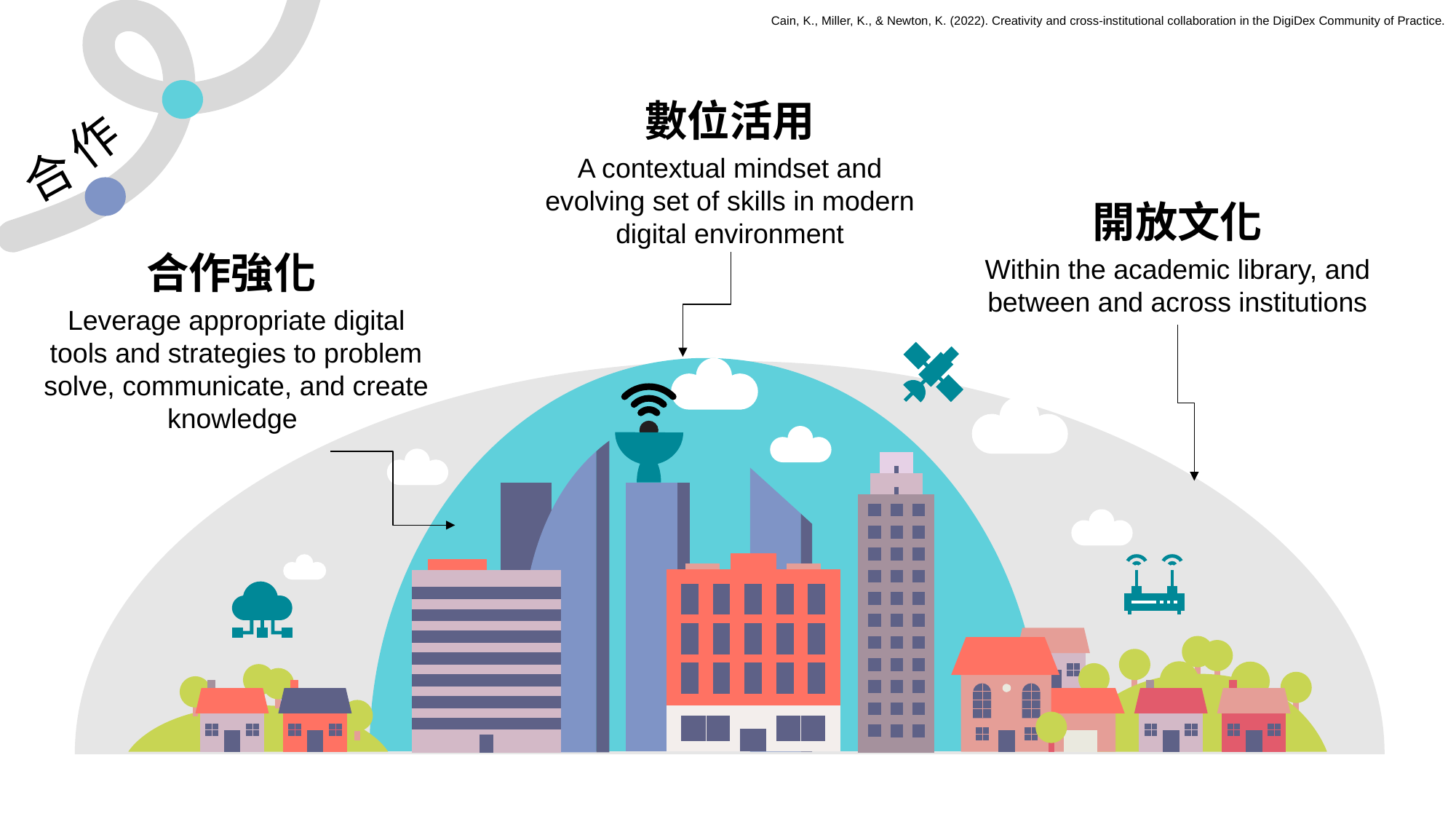

Cain, K., Miller, K., & Newton, K. (2022). Creativity and cross-institutional collaboration in the DigiDex Community of Practice.

數位活用
A contextual mindset and evolving set of skills in modern digital environment

作
合

開放文化
Within the academic library, and between and across institutions

合作強化
Leverage appropriate digital tools and strategies to problem solve, communicate, and create knowledge